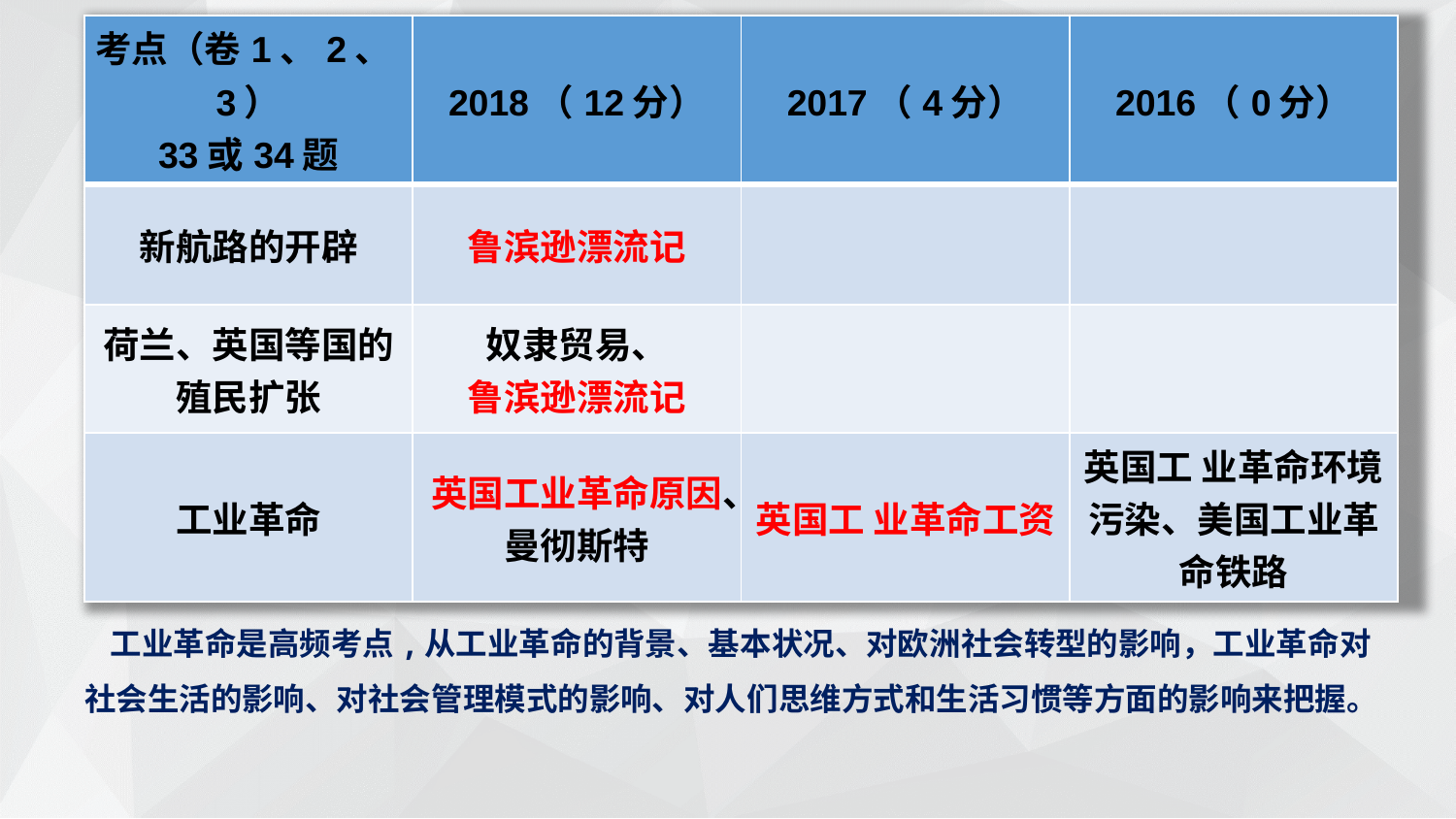

| 考点（卷1、2、3） 33或34题 | 2018（12分） | 2017（4分） | 2016（0分） |
| --- | --- | --- | --- |
| 新航路的开辟 | 鲁滨逊漂流记 |  |  |
| 荷兰、英国等国的殖民扩张 | 奴隶贸易、 鲁滨逊漂流记 |  |  |
| 工业革命 | 英国工业革命原因、曼彻斯特 | 英国工 业革命工资 | 英国工 业革命环境污染、美国工业革命铁路 |
# 工业革命是高频考点,从工业革命的背景、基本状况、对欧洲社会转型的影响，工业革命对社会生活的影响、对社会管理模式的影响、对人们思维方式和生活习惯等方面的影响来把握。